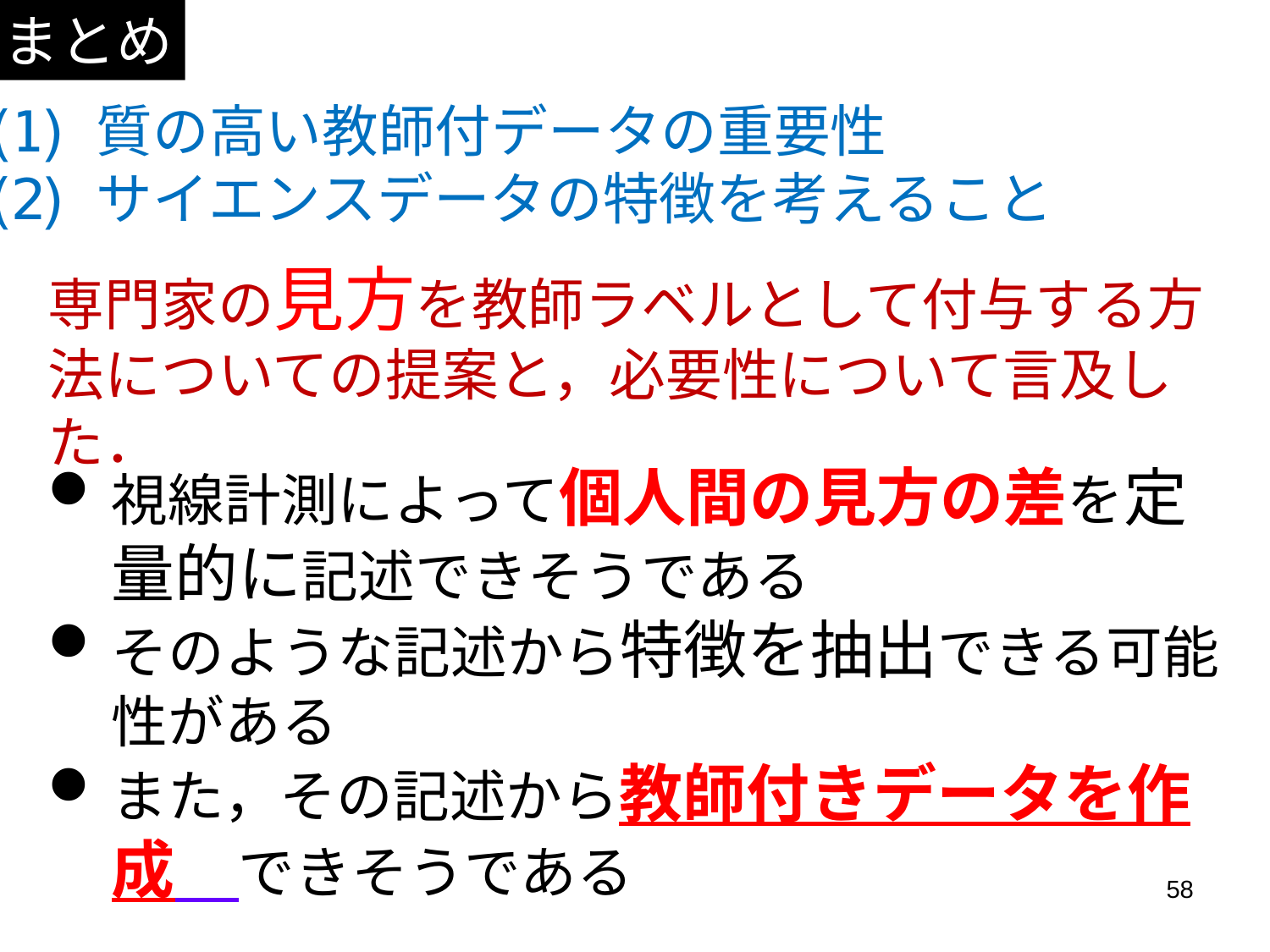

まとめ
(1) 質の高い教師付データの重要性
(2) サイエンスデータの特徴を考えること
専門家の見方を教師ラベルとして付与する方法についての提案と，必要性について言及した．
視線計測によって個人間の見方の差を定量的に記述できそうである
そのような記述から特徴を抽出できる可能性がある
また，その記述から教師付きデータを作成　できそうである
58